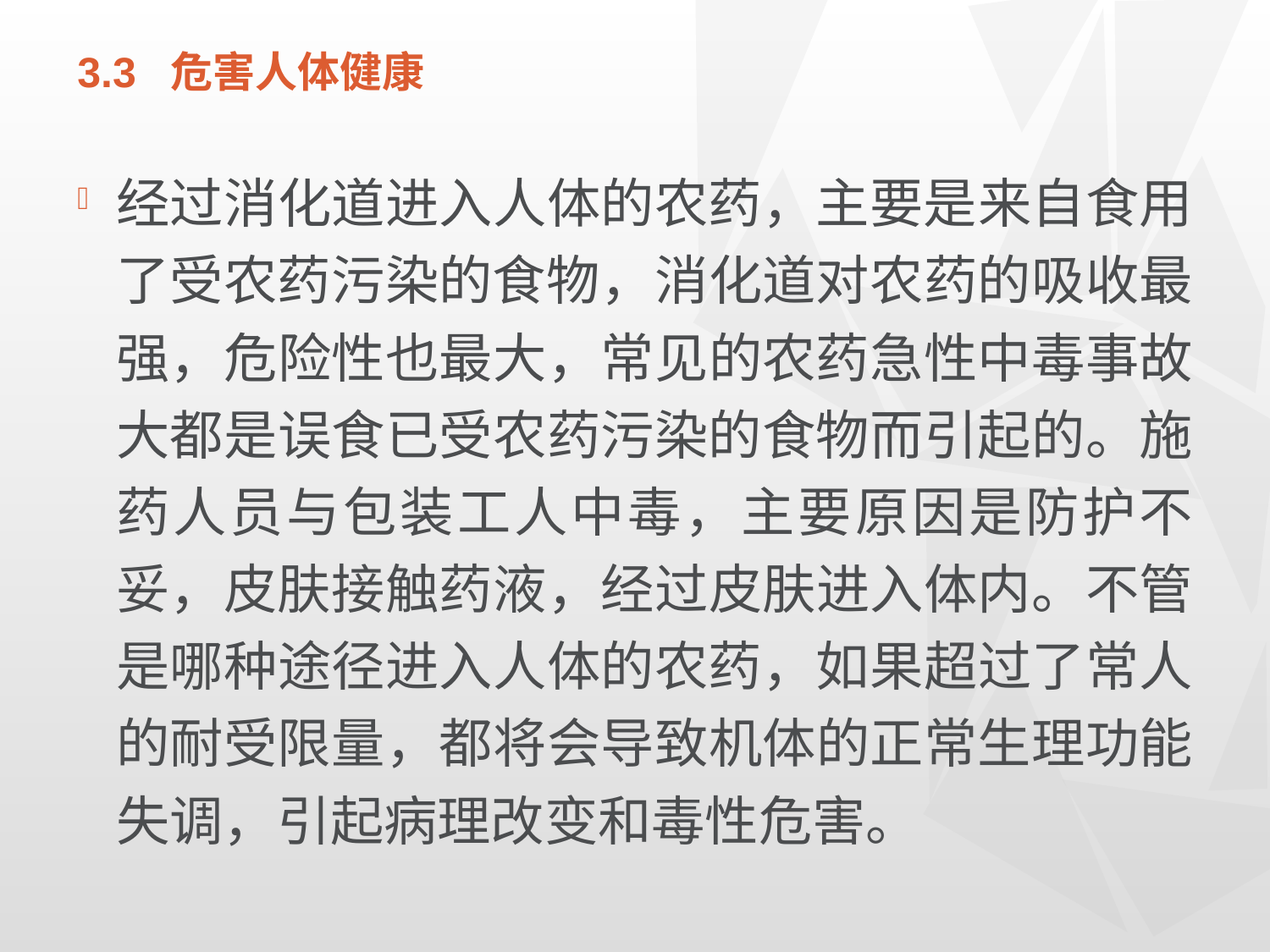

# 3.3  危害人体健康
经过消化道进入人体的农药，主要是来自食用了受农药污染的食物，消化道对农药的吸收最强，危险性也最大，常见的农药急性中毒事故大都是误食已受农药污染的食物而引起的。施药人员与包装工人中毒，主要原因是防护不妥，皮肤接触药液，经过皮肤进入体内。不管是哪种途径进入人体的农药，如果超过了常人的耐受限量，都将会导致机体的正常生理功能失调，引起病理改变和毒性危害。